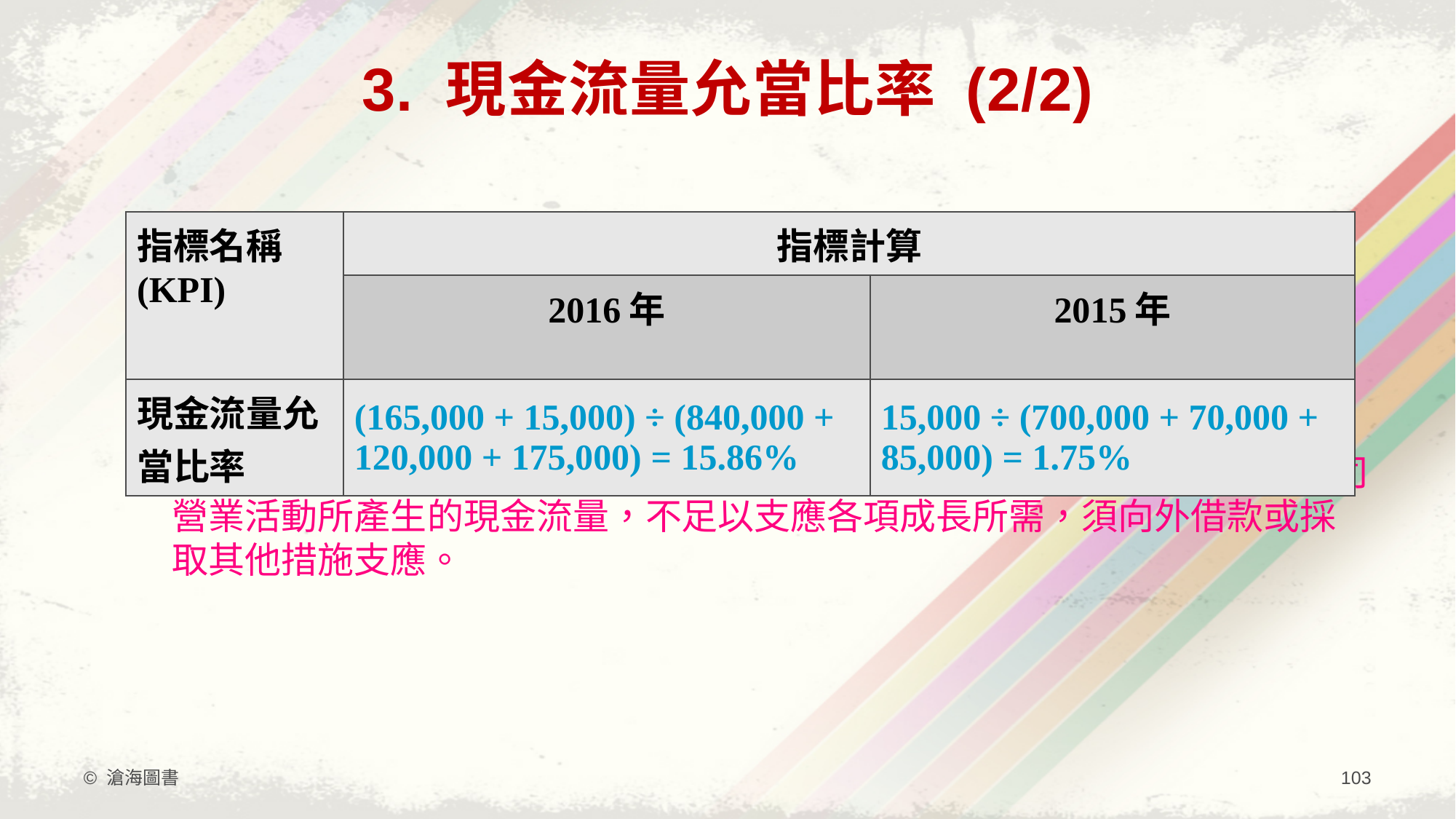

# 3. 現金流量允當比率 (2/2)
| 指標名稱 (KPI) | 指標計算 |  |
| --- | --- | --- |
|  | 2016年 | 2015年 |
| 現金流量允當比率 | (165,000 + 15,000) ÷ (840,000 + 120,000 + 175,000) = 15.86% | 15,000 ÷ (700,000 + 70,000 + 85,000) = 1.75% |
中央公司 2016 年與 2015 年的現金流量允當比率皆小於1，代表中央公司營業活動所產生的現金流量，不足以支應各項成長所需，須向外借款或採取其他措施支應。

© 滄海圖書
103